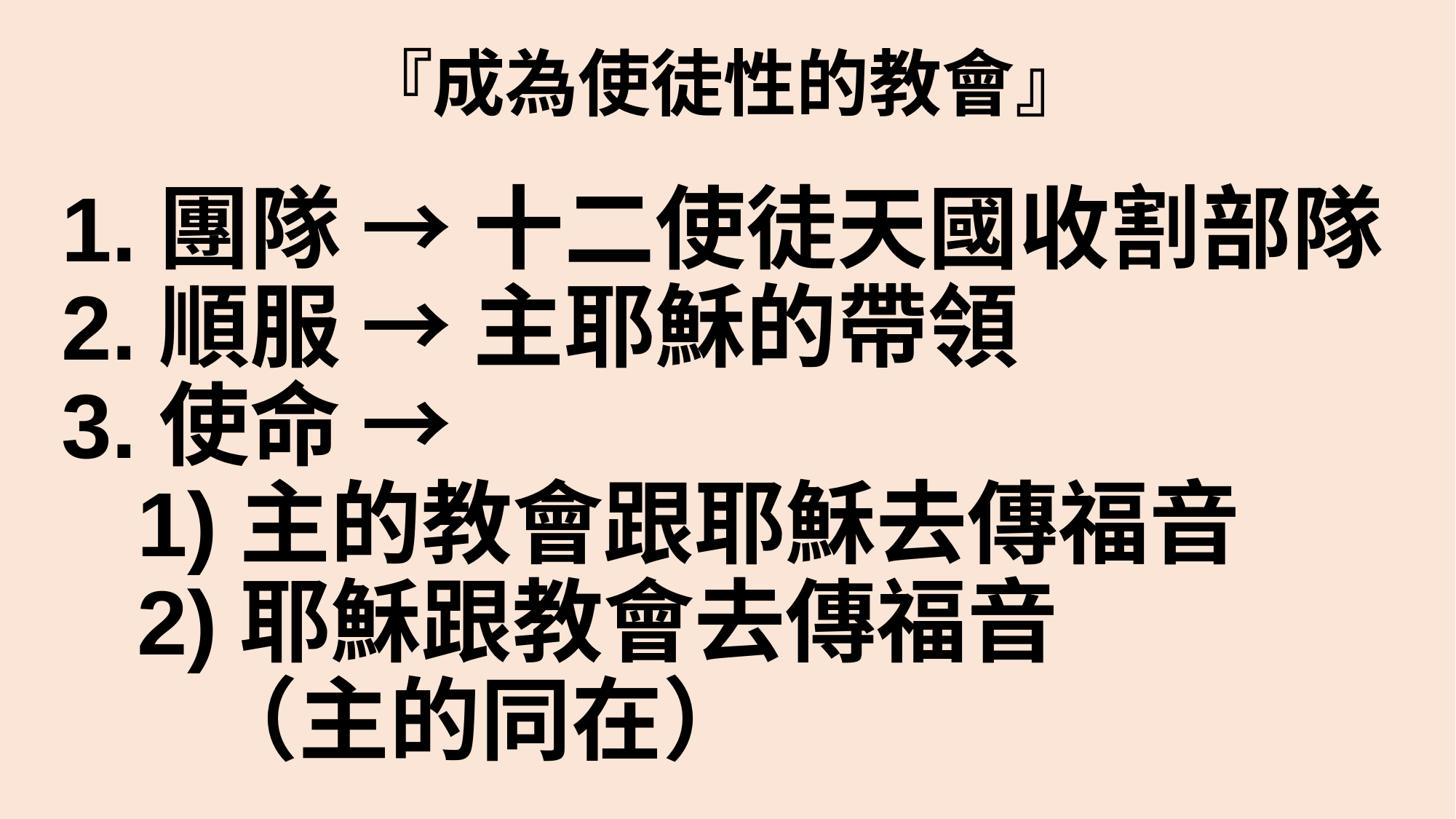

# 『成為使徒性的教會』
1.團隊 → 十二使徒天國收割部隊
2.順服 → 主耶穌的帶領
3.使命 →
   1)主的教會跟耶穌去傳福音
   2)耶穌跟教會去傳福音
      （主的同在）